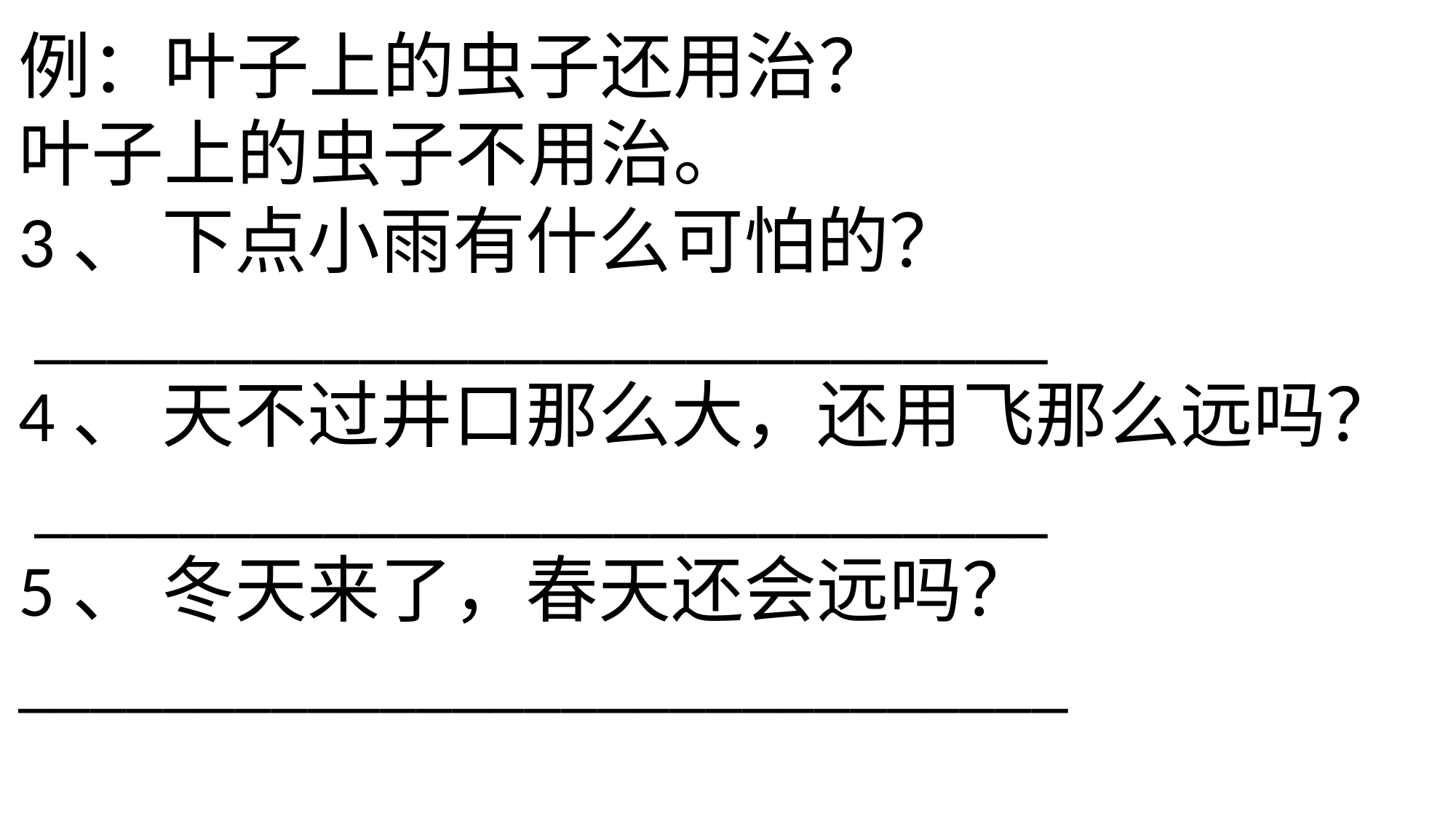

例：叶子上的虫子还用治？
叶子上的虫子不用治。
3、 下点小雨有什么可怕的？
 ____________________________
4、 天不过井口那么大，还用飞那么远吗？
 ____________________________
5、 冬天来了，春天还会远吗？
_____________________________